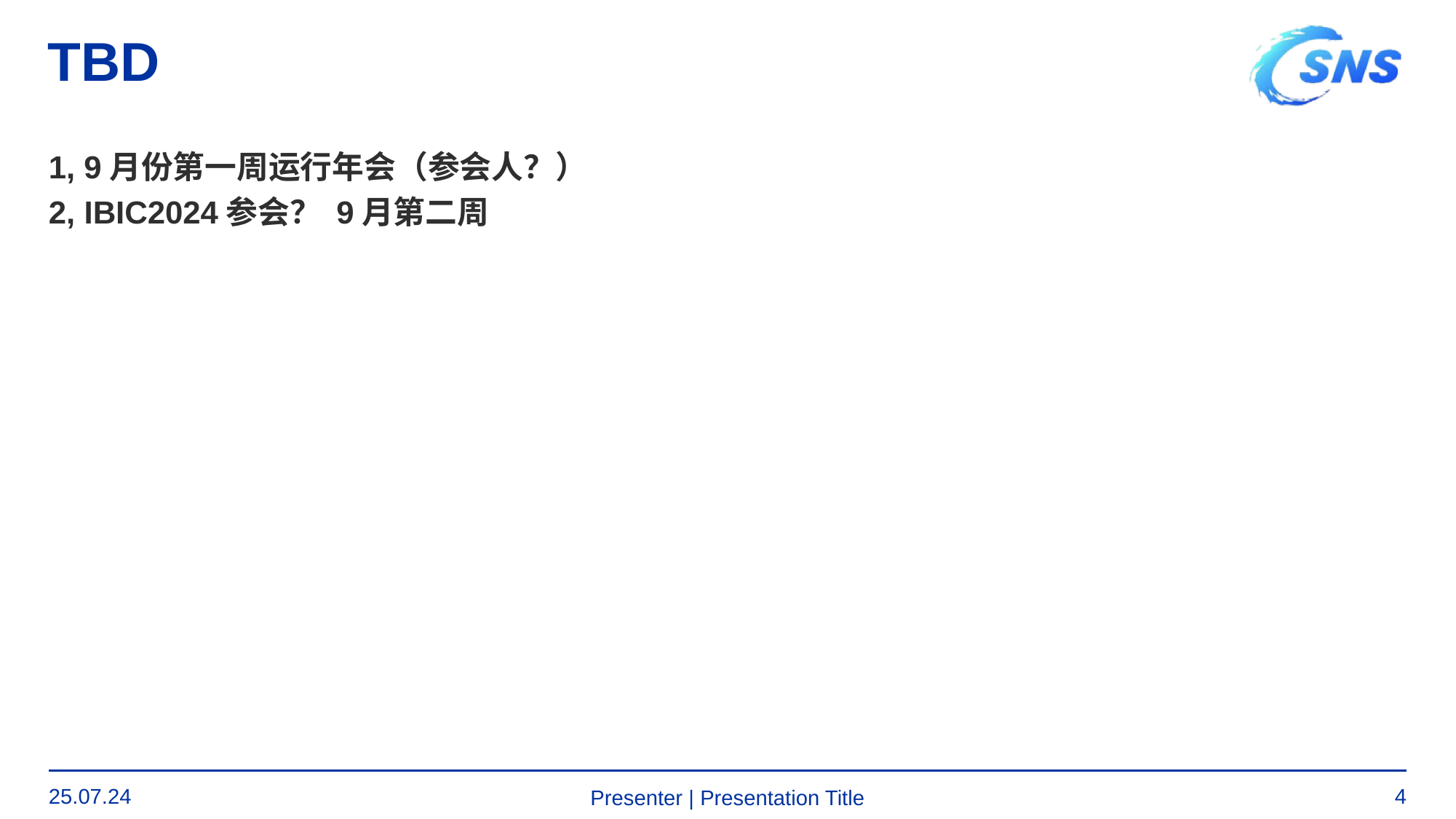

# TBD
1, 9月份第一周运行年会（参会人？）
2, IBIC2024参会？ 9月第二周

25.07.24
4
Presenter | Presentation Title